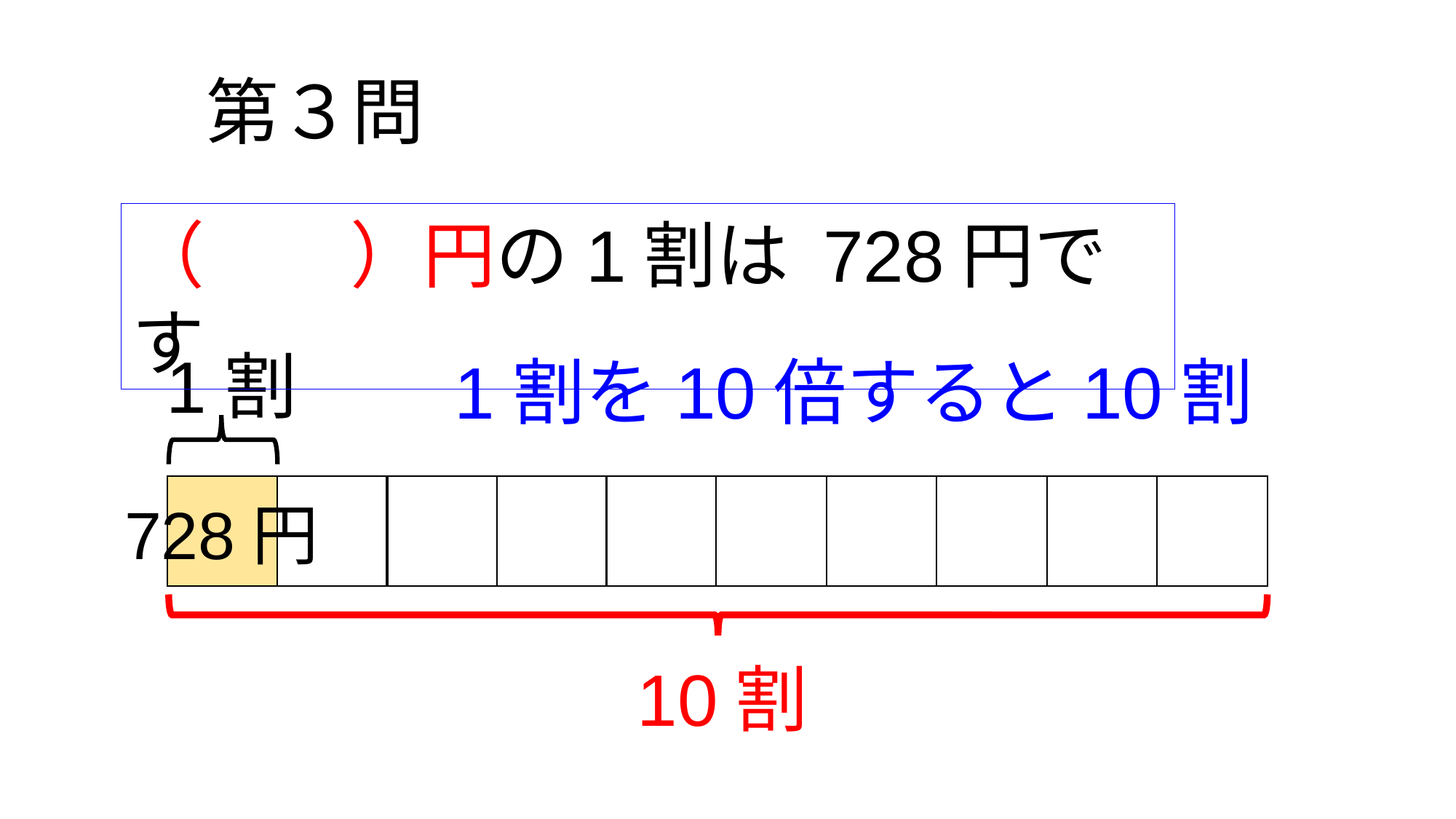

第３問

（　　）円の1割は 728円です
1割
1割を10倍すると10割

728円
10割